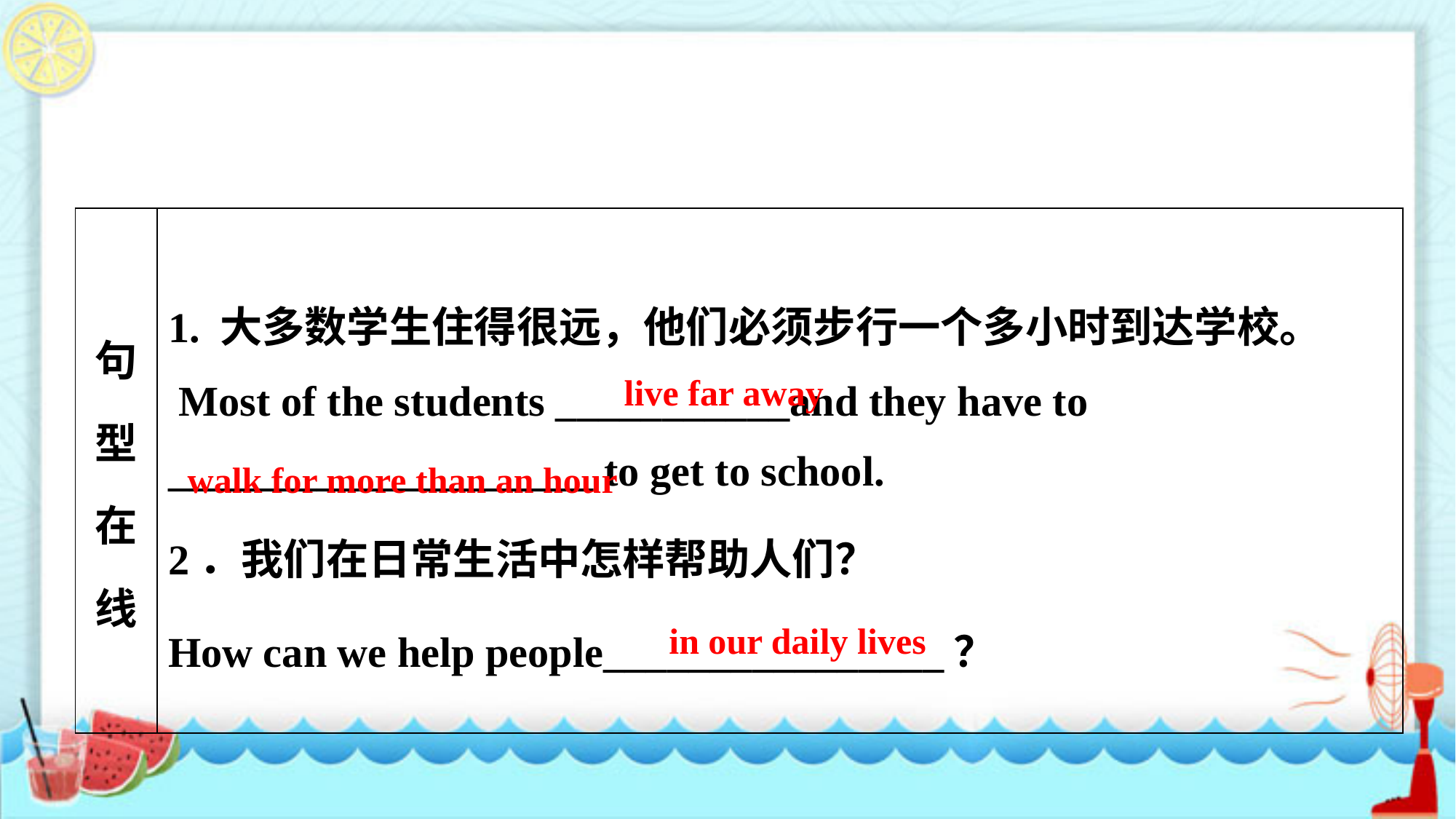

| 句 型 在 线 | 1. 大多数学生住得很远，他们必须步行一个多小时到达学校。 Most of the students \_\_\_\_\_\_\_\_\_\_\_and they have to \_\_\_\_\_\_\_\_\_\_\_\_\_\_\_\_\_\_\_\_ to get to school. 2．我们在日常生活中怎样帮助人们？ How can we help people\_\_\_\_\_\_\_\_\_\_\_\_\_\_\_\_？ |
| --- | --- |
                                                 live far away

 walk for more than an hour

in our daily lives